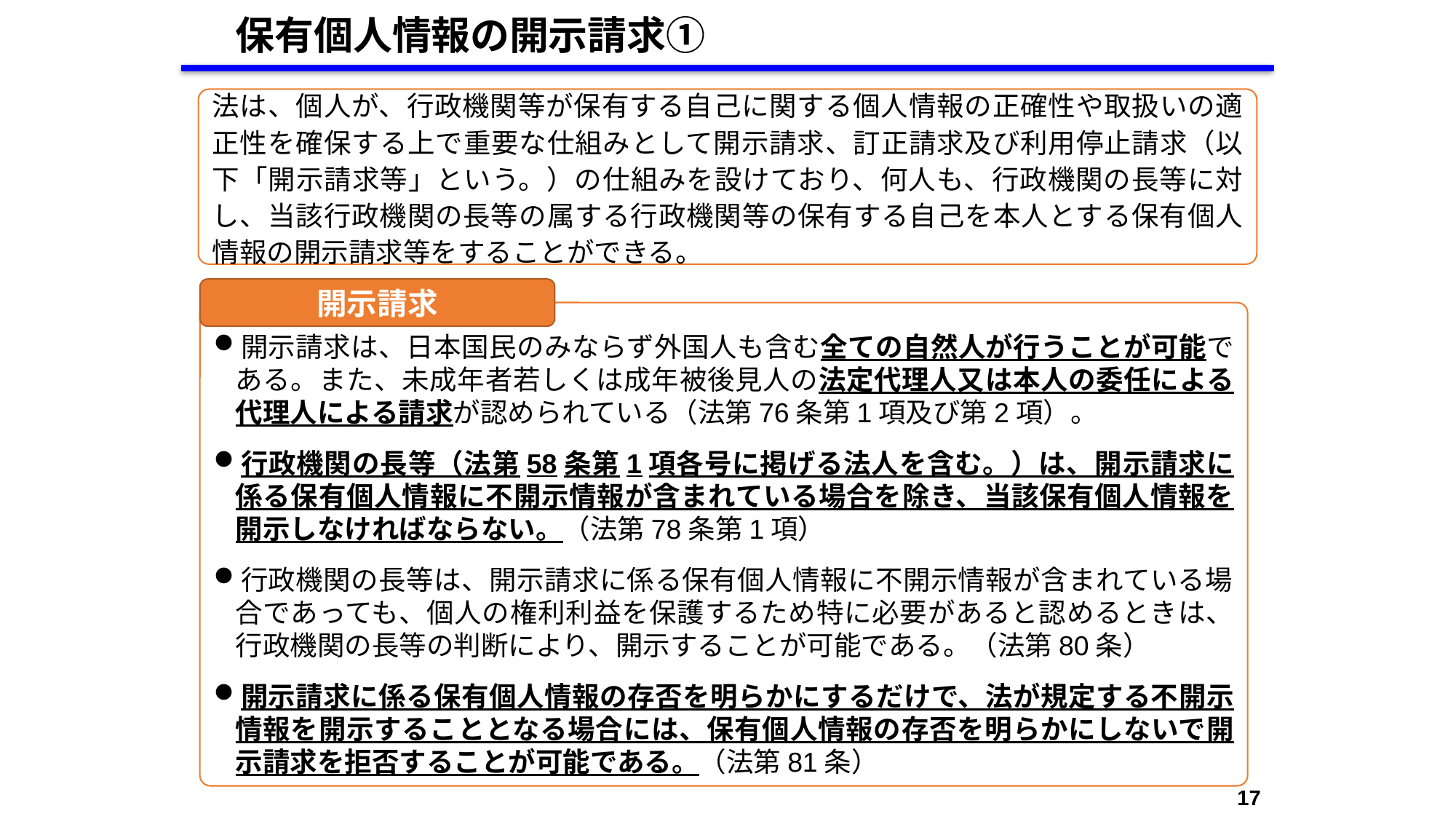

保有個人情報の開示請求①

法は、個人が、行政機関等が保有する自己に関する個人情報の正確性や取扱いの適正性を確保する上で重要な仕組みとして開示請求、訂正請求及び利用停止請求（以下「開示請求等」という。）の仕組みを設けており、何人も、行政機関の長等に対し、当該行政機関の長等の属する行政機関等の保有する自己を本人とする保有個人情報の開示請求等をすることができる。
開示請求
開示請求は、日本国民のみならず外国人も含む全ての自然人が行うことが可能である。また、未成年者若しくは成年被後見人の法定代理人又は本人の委任による代理人による請求が認められている（法第76条第1項及び第2項）。
行政機関の長等（法第58条第1項各号に掲げる法人を含む。）は、開示請求に係る保有個人情報に不開示情報が含まれている場合を除き、当該保有個人情報を開示しなければならない。（法第78条第1項）
行政機関の長等は、開示請求に係る保有個人情報に不開示情報が含まれている場合であっても、個人の権利利益を保護するため特に必要があると認めるときは、行政機関の長等の判断により、開示することが可能である。（法第80条）
開示請求に係る保有個人情報の存否を明らかにするだけで、法が規定する不開示情報を開示することとなる場合には、保有個人情報の存否を明らかにしないで開示請求を拒否することが可能である。（法第81条）
17